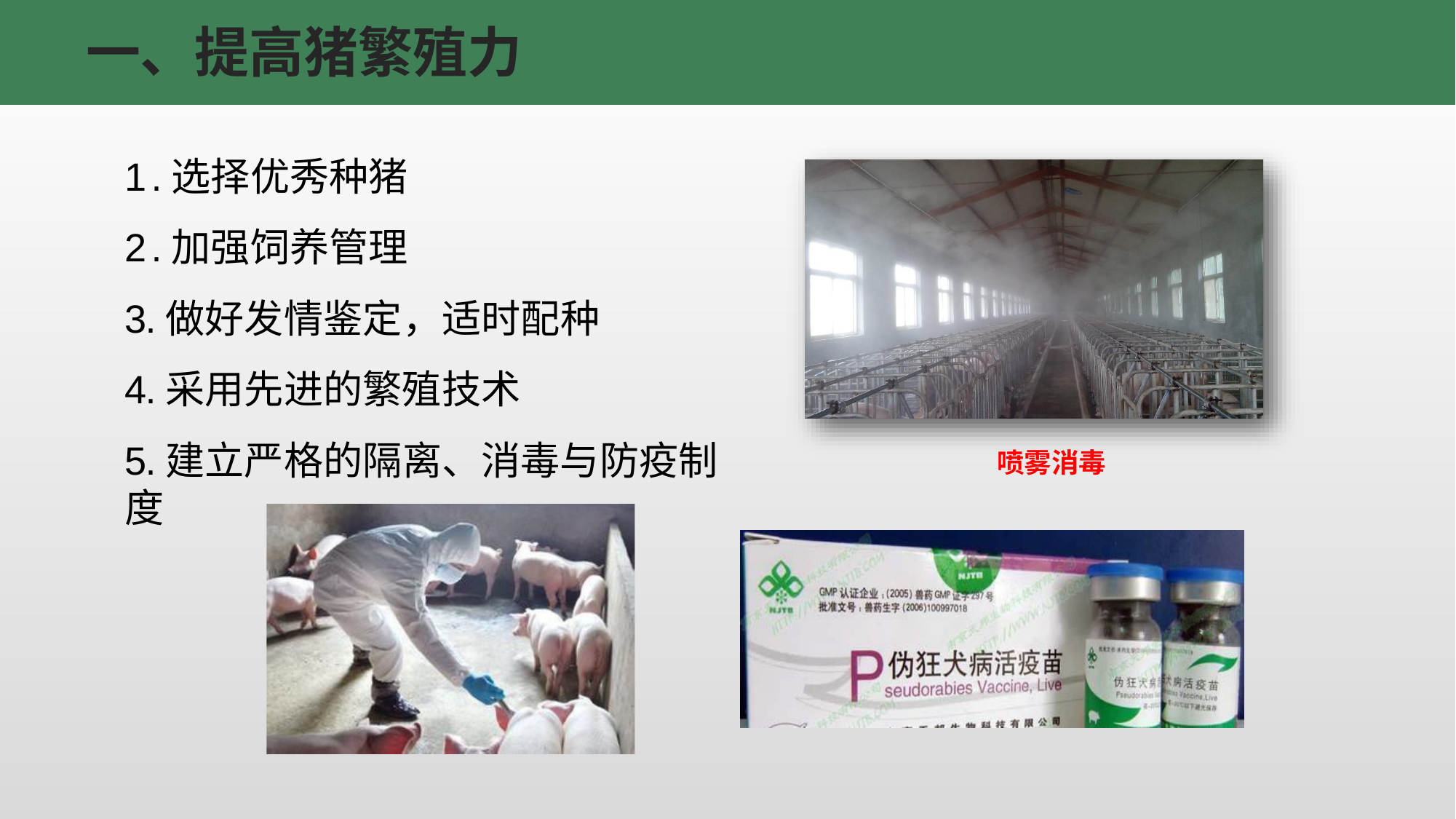

# 一、提高猪繁殖力
1.选择优秀种猪
2.加强饲养管理
3.做好发情鉴定，适时配种
4.采用先进的繁殖技术
5.建立严格的隔离、消毒与防疫制度

喷雾消毒